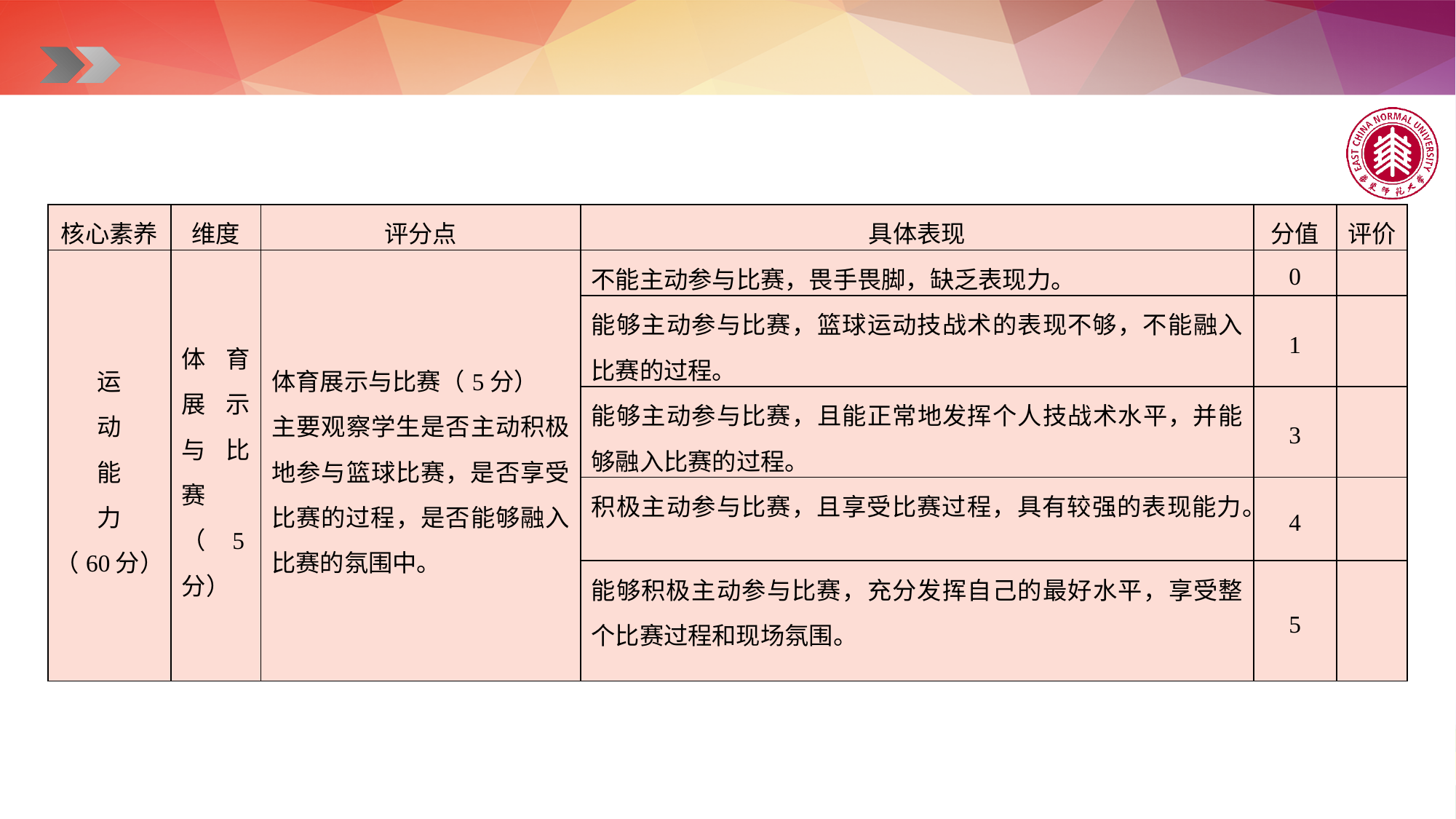

| 核心素养 | 维度 | 评分点 | 具体表现 | 分值 | 评价 |
| --- | --- | --- | --- | --- | --- |
| 运 动 能 力 （60分） | 体育展示与比赛 （5分） | 体育展示与比赛（5分） 主要观察学生是否主动积极地参与篮球比赛，是否享受比赛的过程，是否能够融入比赛的氛围中。 | 不能主动参与比赛，畏手畏脚，缺乏表现力。 | 0 |  |
|  |  |  | 能够主动参与比赛，篮球运动技战术的表现不够，不能融入比赛的过程。 | 1 |  |
|  |  |  | 能够主动参与比赛，且能正常地发挥个人技战术水平，并能够融入比赛的过程。 | 3 |  |
|  |  |  | 积极主动参与比赛，且享受比赛过程，具有较强的表现能力。 | 4 |  |
|  |  |  | 能够积极主动参与比赛，充分发挥自己的最好水平，享受整个比赛过程和现场氛围。 | 5 |  |